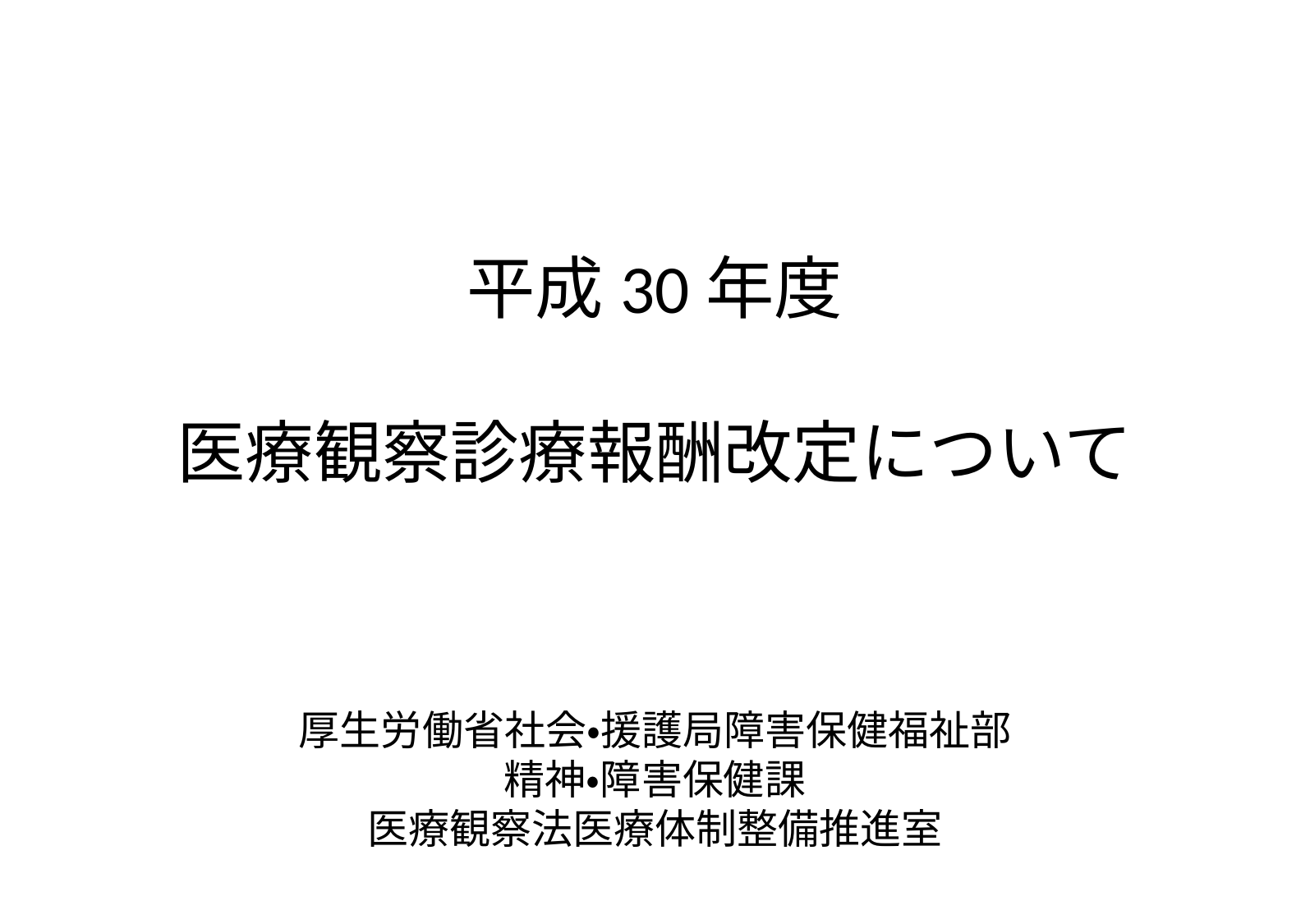

# 平成30年度 医療観察診療報酬改定について
厚生労働省社会・援護局障害保健福祉部
精神・障害保健課
医療観察法医療体制整備推進室

1